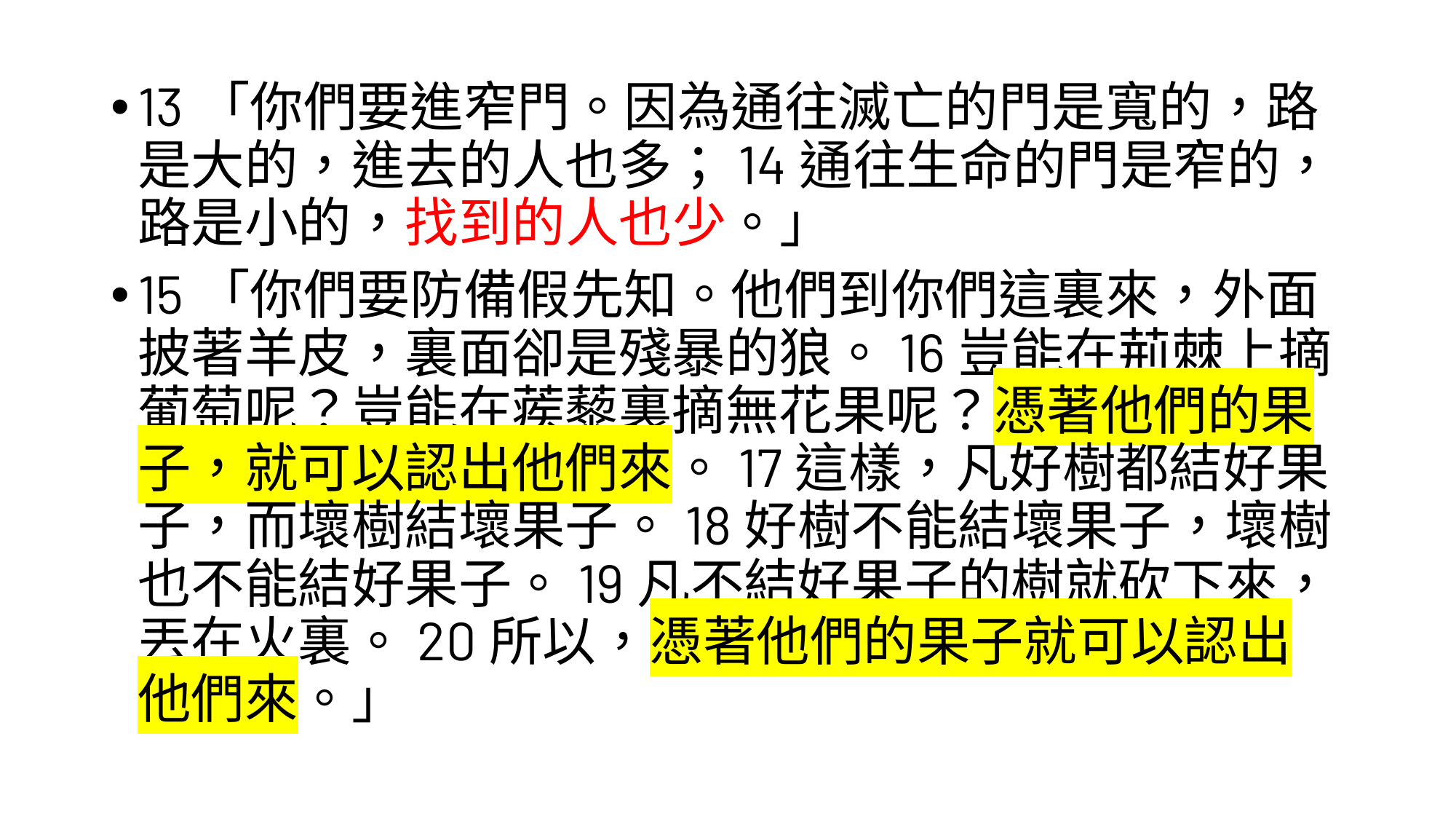

13「你們要進窄門。因為通往滅亡的門是寬的，路是大的，進去的人也多；14通往生命的門是窄的，路是小的，找到的人也少。」
15「你們要防備假先知。他們到你們這裏來，外面披著羊皮，裏面卻是殘暴的狼。16豈能在荊棘上摘葡萄呢？豈能在蒺藜裏摘無花果呢？憑著他們的果子，就可以認出他們來。17這樣，凡好樹都結好果子，而壞樹結壞果子。18好樹不能結壞果子，壞樹也不能結好果子。19凡不結好果子的樹就砍下來，丟在火裏。20所以，憑著他們的果子就可以認出他們來。」